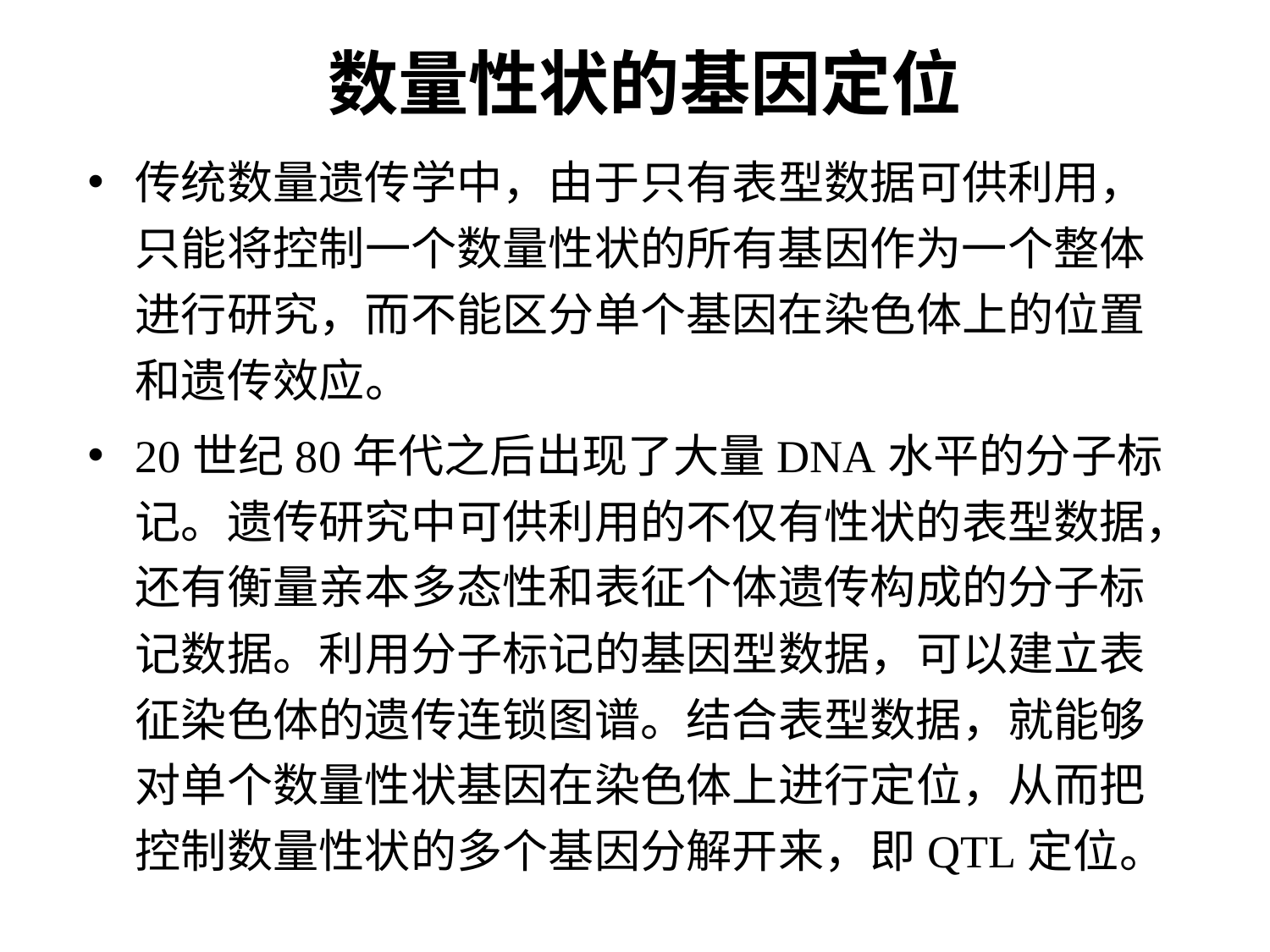

# 数量性状的基因定位
传统数量遗传学中，由于只有表型数据可供利用，只能将控制一个数量性状的所有基因作为一个整体进行研究，而不能区分单个基因在染色体上的位置和遗传效应。
20世纪80年代之后出现了大量DNA水平的分子标记。遗传研究中可供利用的不仅有性状的表型数据，还有衡量亲本多态性和表征个体遗传构成的分子标记数据。利用分子标记的基因型数据，可以建立表征染色体的遗传连锁图谱。结合表型数据，就能够对单个数量性状基因在染色体上进行定位，从而把控制数量性状的多个基因分解开来，即QTL定位。